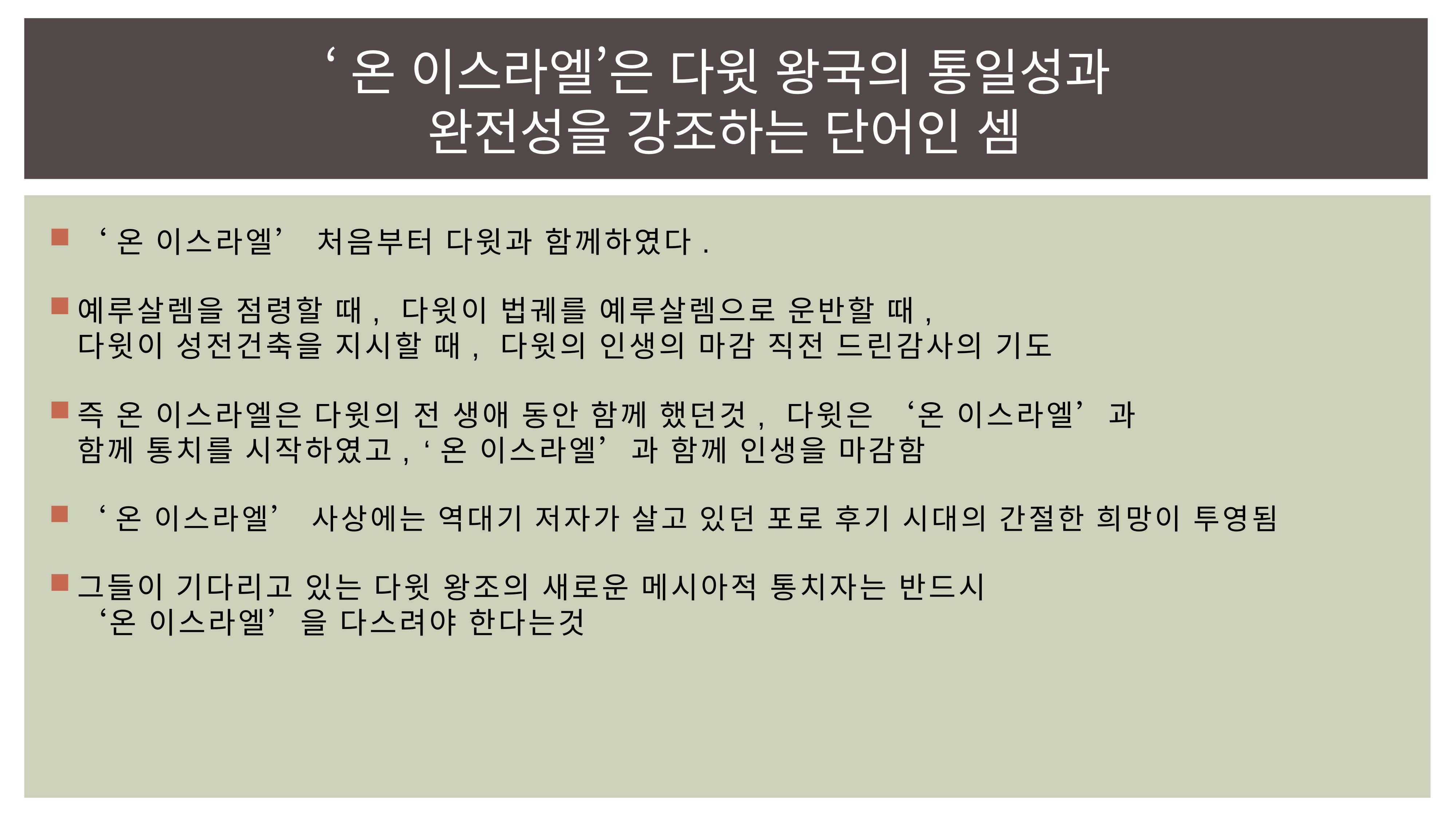

‘온 이스라엘’은 다윗 왕국의 통일성과
완전성을 강조하는 단어인 셈
‘온 이스라엘’ 처음부터 다윗과 함께하였다.
예루살렘을 점령할 때, 다윗이 법궤를 예루살렘으로 운반할 때,
다윗이 성전건축을 지시할 때, 다윗의 인생의 마감 직전 드린감사의 기도
즉 온 이스라엘은 다윗의 전 생애 동안 함께 했던것, 다윗은 ‘온 이스라엘’과
함께 통치를 시작하였고, ‘온 이스라엘’과 함께 인생을 마감함
‘온 이스라엘’ 사상에는 역대기 저자가 살고 있던 포로 후기 시대의 간절한 희망이 투영됨
그들이 기다리고 있는 다윗 왕조의 새로운 메시아적 통치자는 반드시
‘온 이스라엘’을 다스려야 한다는것